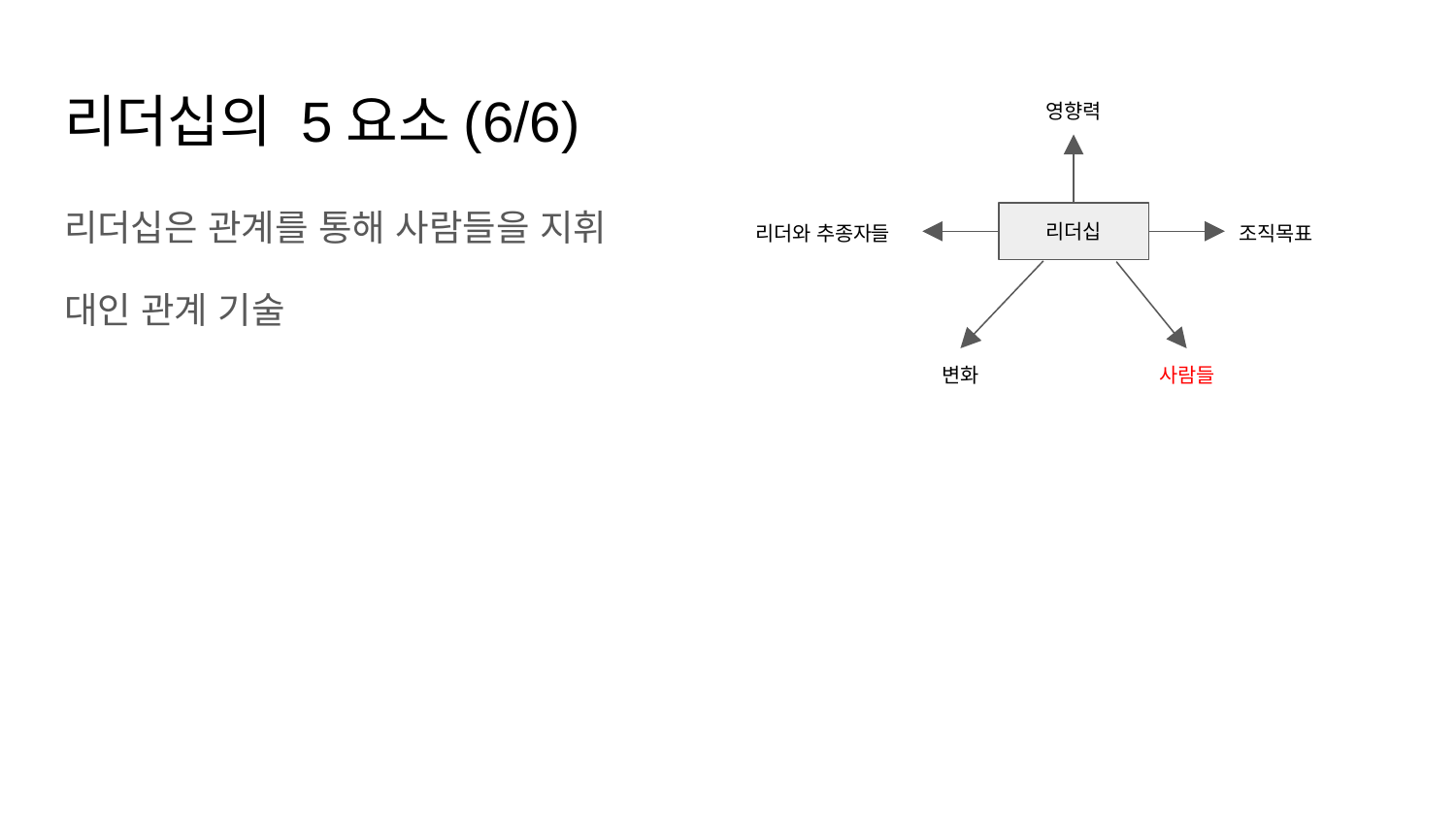

# 리더십의 5요소(6/6)
영향력
리더십
리더와 추종자들
조직목표
변화
사람들
리더십은 관계를 통해 사람들을 지휘
대인 관계 기술